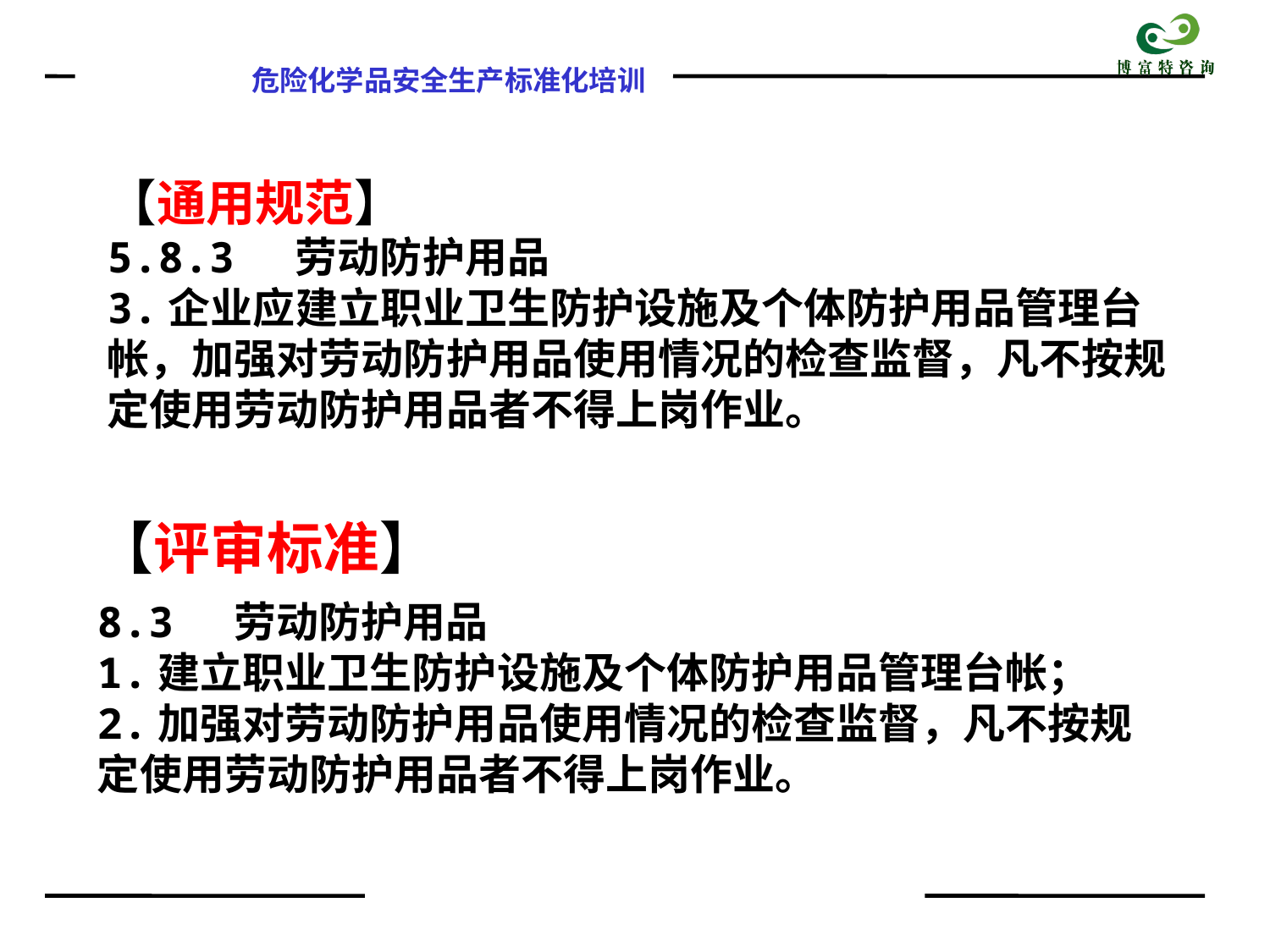

【通用规范】
5.8.3  劳动防护用品
3.企业应建立职业卫生防护设施及个体防护用品管理台
帐，加强对劳动防护用品使用情况的检查监督，凡不按规
定使用劳动防护用品者不得上岗作业。
【评审标准】
8.3  劳动防护用品
1.建立职业卫生防护设施及个体防护用品管理台帐；
2.加强对劳动防护用品使用情况的检查监督，凡不按规定使用劳动防护用品者不得上岗作业。